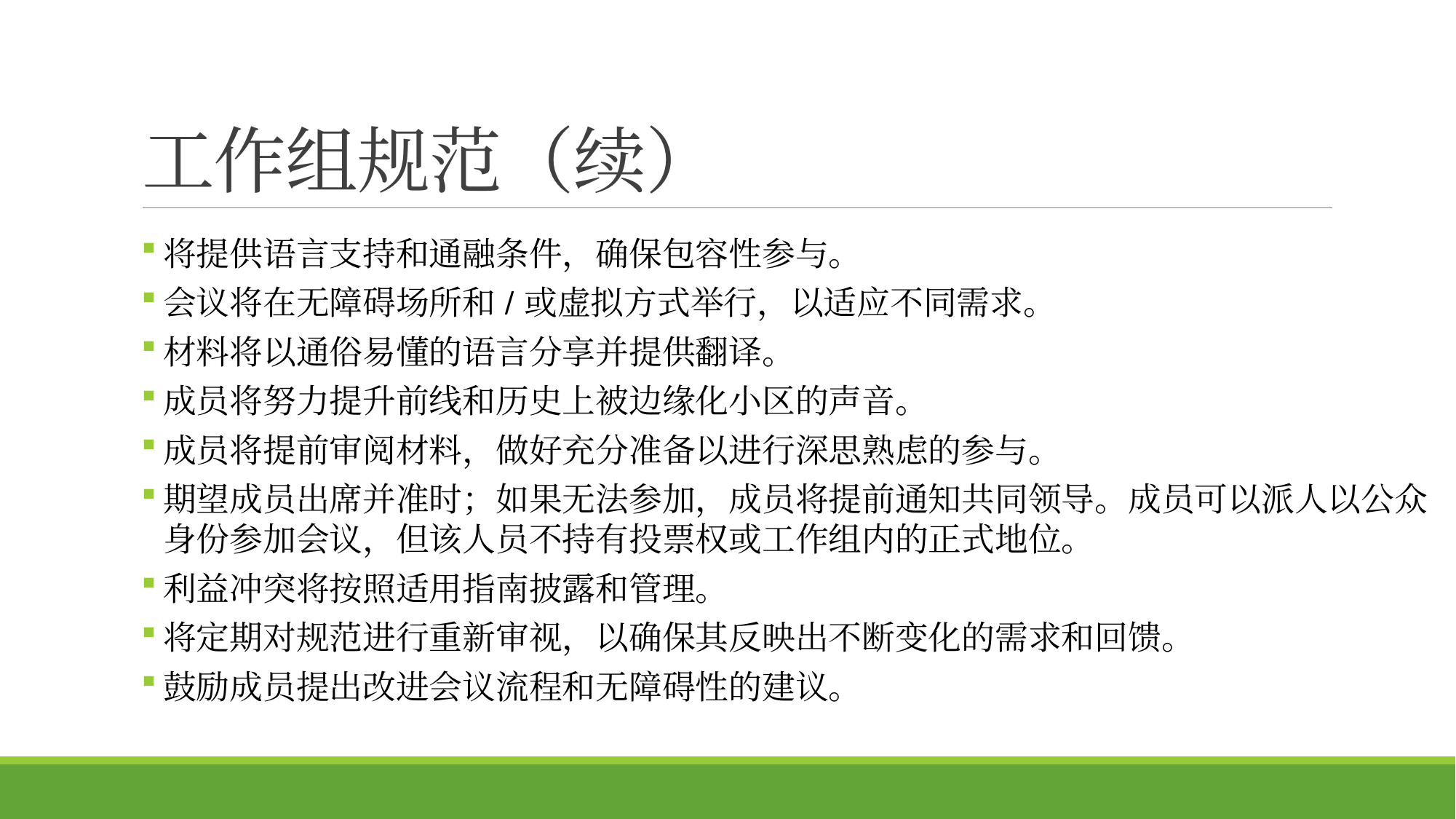

# 工作组规范（续）
将提供语言支持和通融条件，确保包容性参与。
会议将在无障碍场所和/或虚拟方式举行，以适应不同需求。
材料将以通俗易懂的语言分享并提供翻译。
成员将努力提升前线和历史上被边缘化小区的声音。
成员将提前审阅材料，做好充分准备以进行深思熟虑的参与。
期望成员出席并准时；如果无法参加，成员将提前通知共同领导。成员可以派人以公众身份参加会议，但该人员不持有投票权或工作组内的正式地位。
利益冲突将按照适用指南披露和管理。
将定期对规范进行重新审视，以确保其反映出不断变化的需求和回馈。
鼓励成员提出改进会议流程和无障碍性的建议。